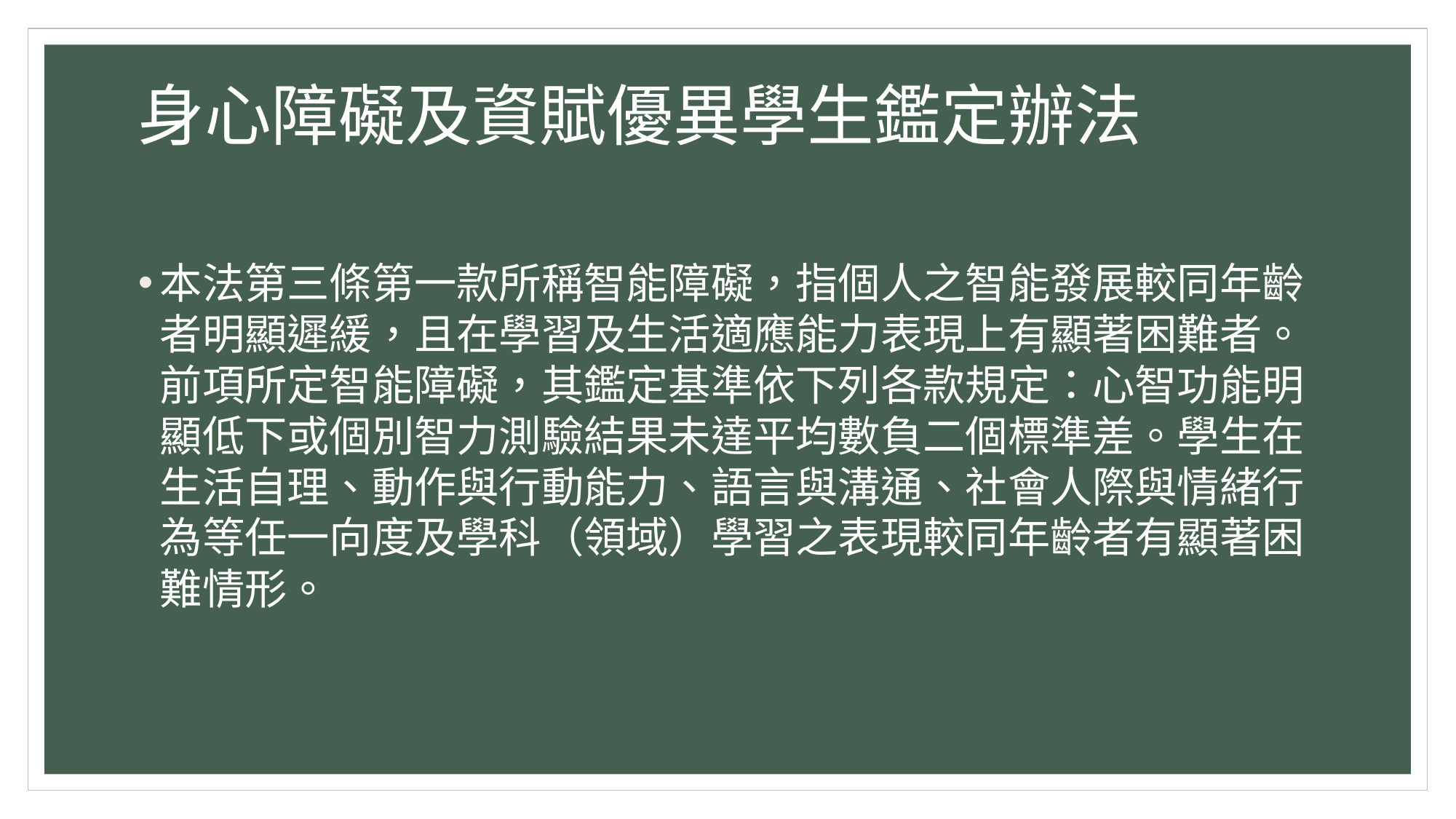

# 身心障礙及資賦優異學生鑑定辦法
本法第三條第一款所稱智能障礙，指個人之智能發展較同年齡者明顯遲緩，且在學習及生活適應能力表現上有顯著困難者。前項所定智能障礙，其鑑定基準依下列各款規定：心智功能明顯低下或個別智力測驗結果未達平均數負二個標準差。學生在生活自理、動作與行動能力、語言與溝通、社會人際與情緒行為等任一向度及學科（領域）學習之表現較同年齡者有顯著困難情形。